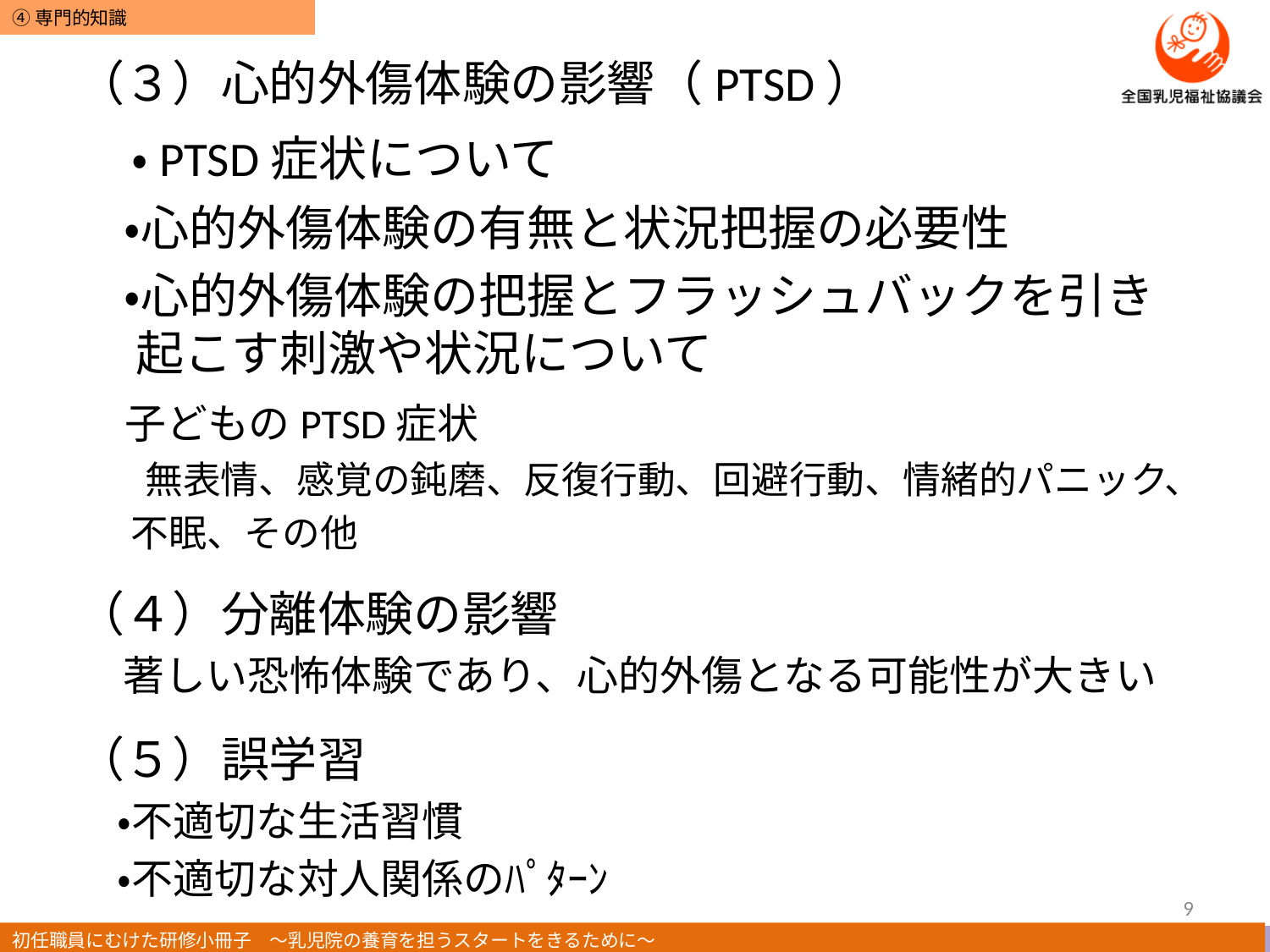

（３）心的外傷体験の影響（PTSD）
　・PTSD症状について
　・心的外傷体験の有無と状況把握の必要性
　・心的外傷体験の把握とフラッシュバックを引き起こす刺激や状況について
　子どものPTSD症状
　　無表情、感覚の鈍磨、反復行動、回避行動、情緒的パニック、
　  不眠、その他

（４）分離体験の影響
    著しい恐怖体験であり、心的外傷となる可能性が大きい

（５）誤学習
　・不適切な生活習慣
　・不適切な対人関係のﾊﾟﾀｰﾝ
9